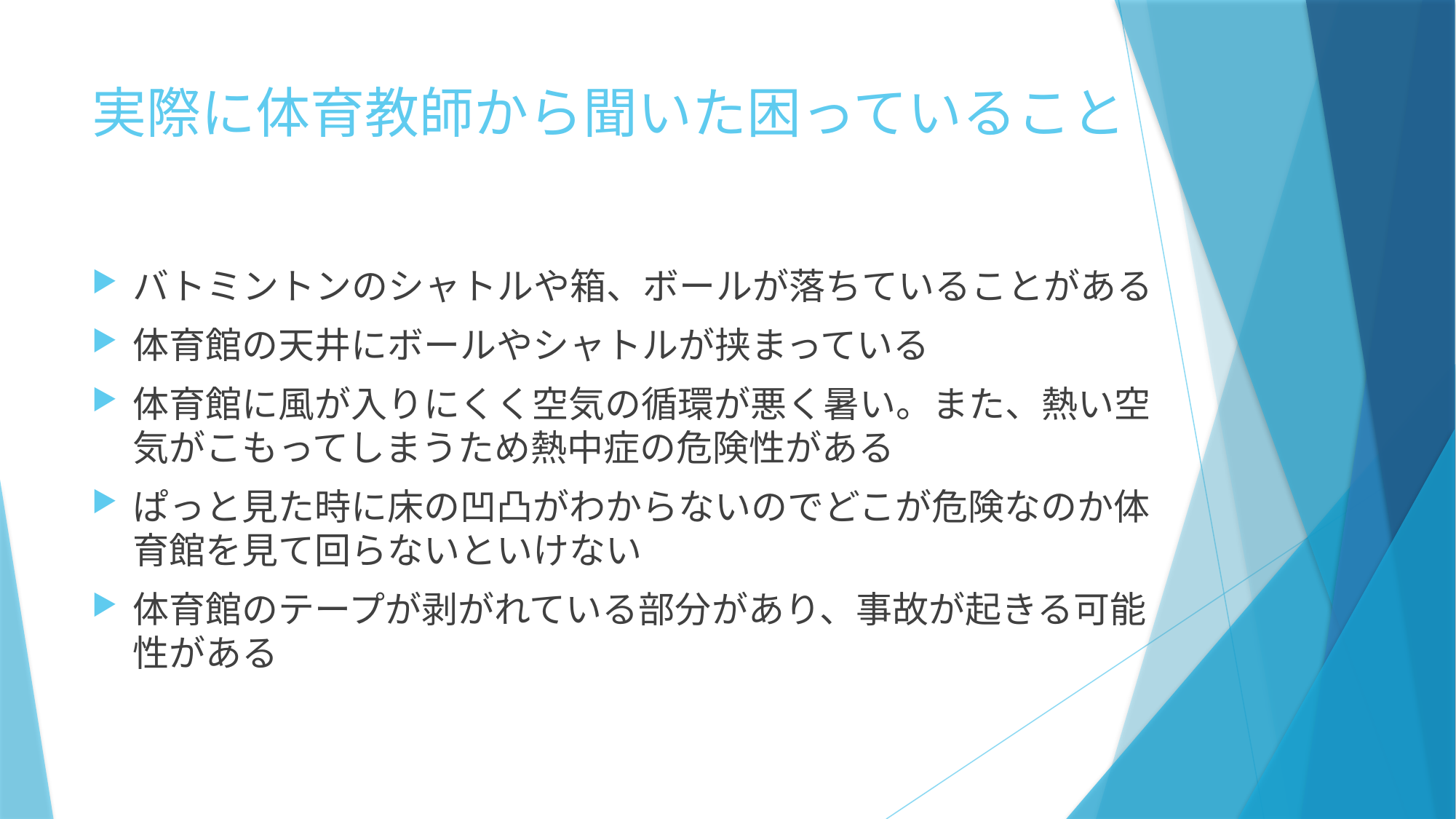

# 実際に体育教師から聞いた困っていること
バトミントンのシャトルや箱、ボールが落ちていることがある
体育館の天井にボールやシャトルが挟まっている
体育館に風が入りにくく空気の循環が悪く暑い。また、熱い空気がこもってしまうため熱中症の危険性がある
ぱっと見た時に床の凹凸がわからないのでどこが危険なのか体育館を見て回らないといけない
体育館のテープが剥がれている部分があり、事故が起きる可能性がある